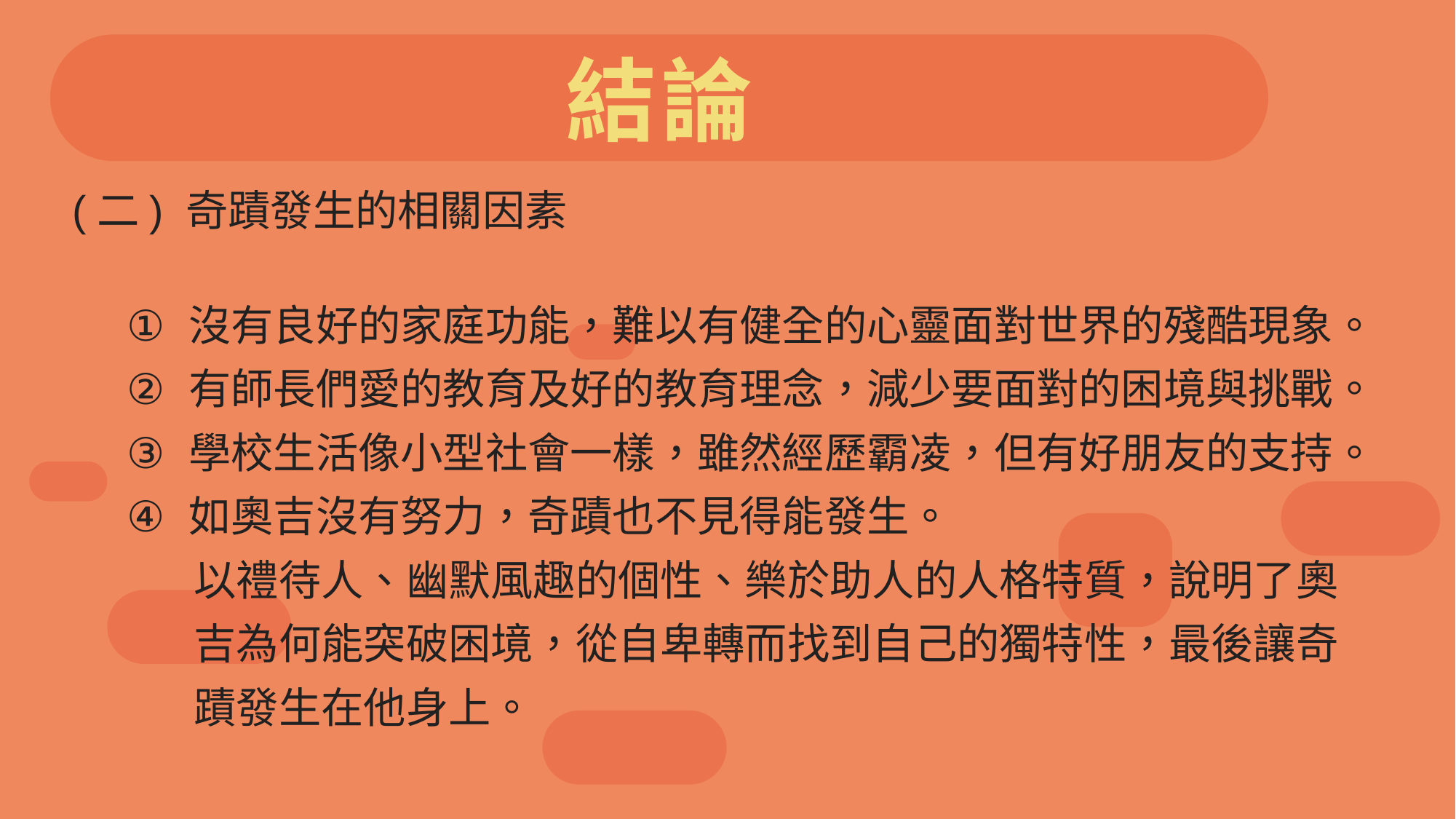

結論
(二) 奇蹟發生的相關因素

沒有良好的家庭功能，難以有健全的心靈面對世界的殘酷現象。
有師長們愛的教育及好的教育理念，減少要面對的困境與挑戰。
學校生活像小型社會一樣，雖然經歷霸凌，但有好朋友的支持。
如奧吉沒有努力，奇蹟也不見得能發生。
      以禮待人、幽默風趣的個性、樂於助人的人格特質，說明了奧
      吉為何能突破困境，從自卑轉而找到自己的獨特性，最後讓奇
      蹟發生在他身上。